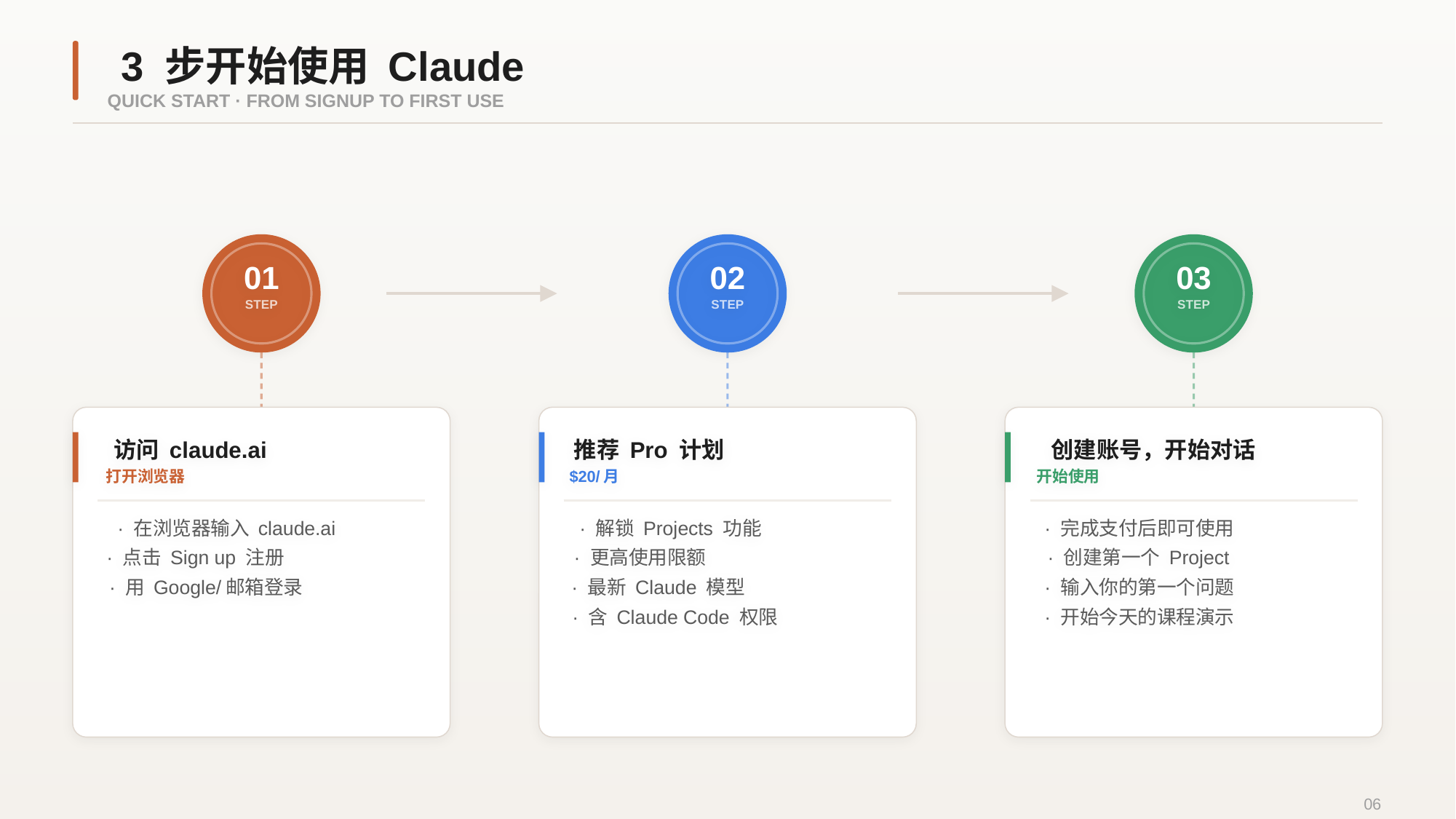

3 步开始使用 Claude

QUICK START · FROM SIGNUP TO FIRST USE

01
STEP

02
STEP

03
STEP

访问 claude.ai
打开浏览器

· 在浏览器输入 claude.ai
· 点击 Sign up 注册
· 用 Google/邮箱登录

推荐 Pro 计划
$20/月

· 解锁 Projects 功能
· 更高使用限额
· 最新 Claude 模型
· 含 Claude Code 权限

创建账号，开始对话
开始使用

· 完成支付后即可使用
· 创建第一个 Project
· 输入你的第一个问题
· 开始今天的课程演示
06